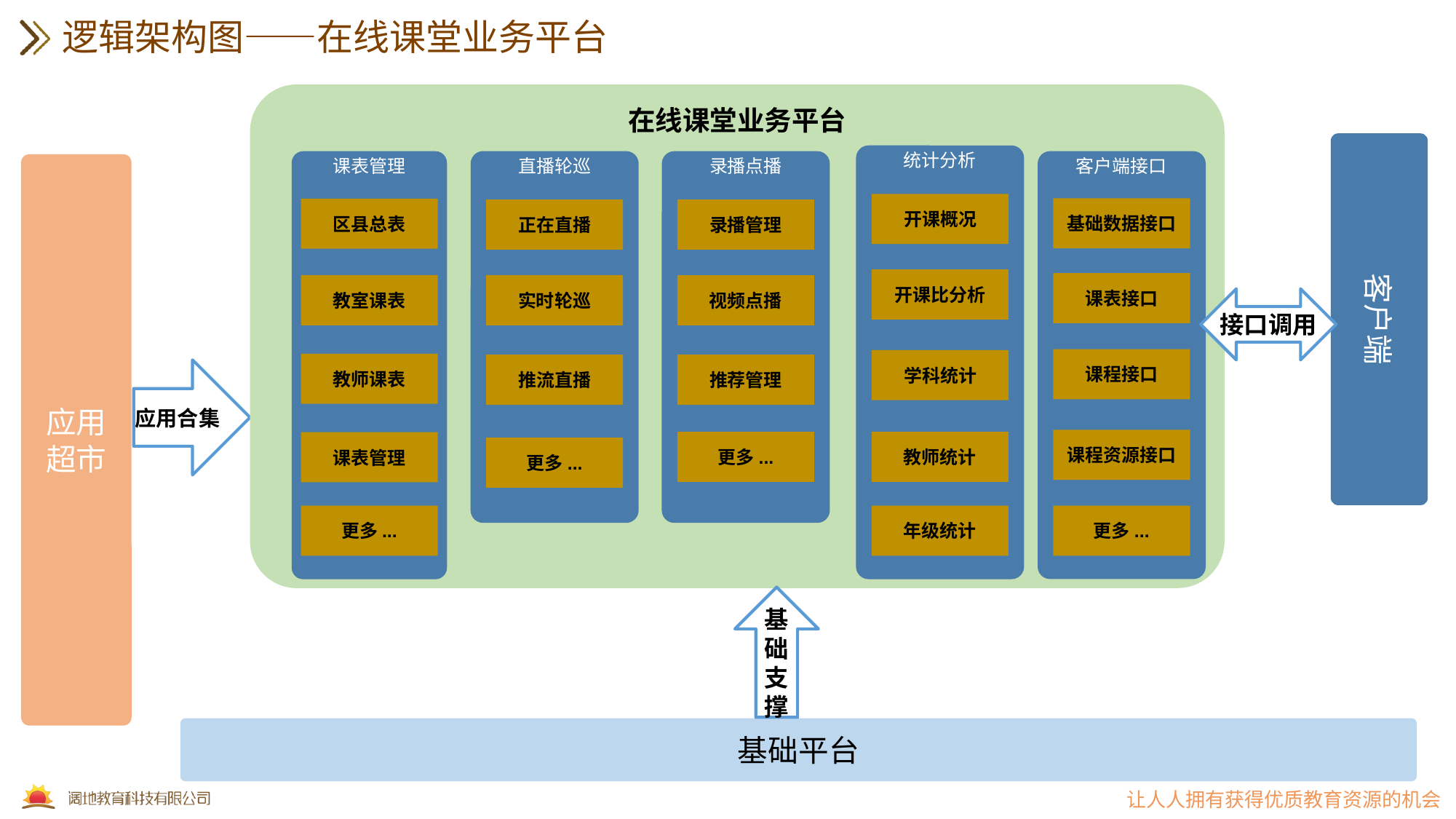

逻辑架构图——在线课堂业务平台
在线课堂业务平台
客户端
统计分析
直播轮巡
课表管理
录播点播
客户端接口
应用
超市
开课概况
基础数据接口
区县总表
正在直播
录播管理
开课比分析
课表接口
教室课表
实时轮巡
视频点播
接口调用
课程接口
学科统计
教师课表
推流直播
推荐管理
应用合集
课程资源接口
更多...
教师统计
课表管理
更多...
更多...
年级统计
更多...
基础支撑
基础平台